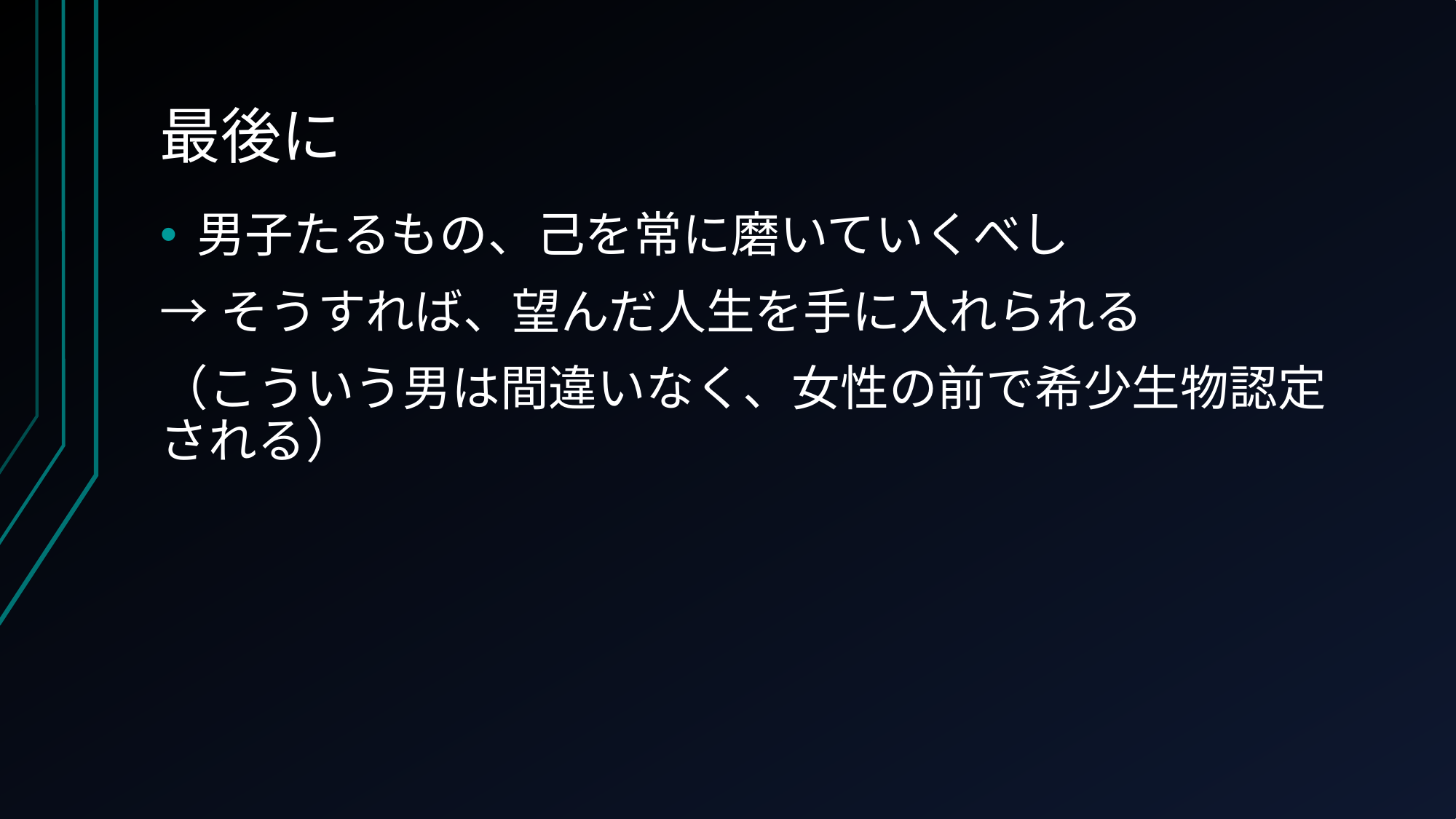

# 最後に
男子たるもの、己を常に磨いていくべし
→そうすれば、望んだ人生を手に入れられる
（こういう男は間違いなく、女性の前で希少生物認定される）